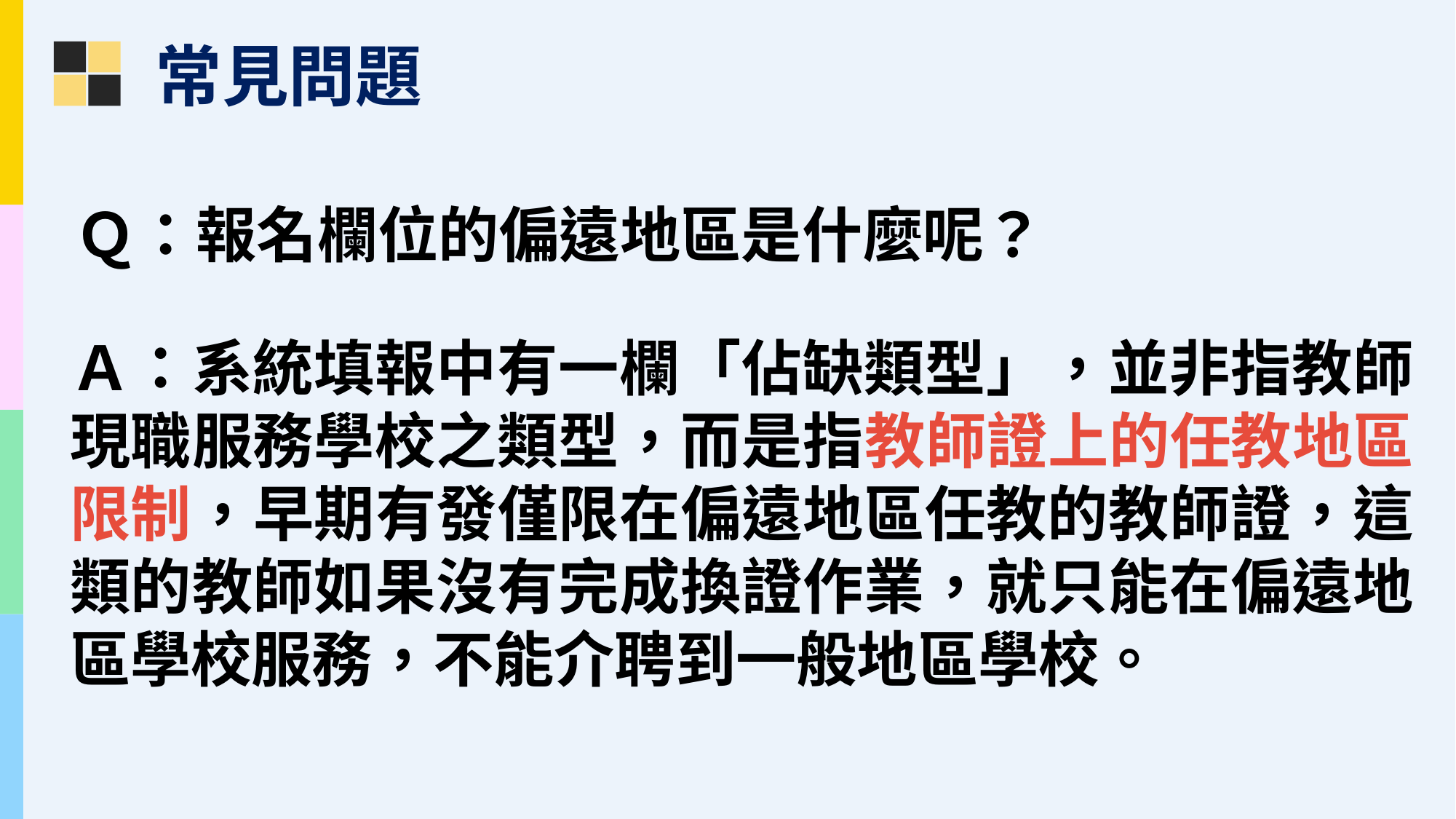

常見問題

Ｑ：報名欄位的偏遠地區是什麼呢？
Ａ：系統填報中有一欄「佔缺類型」，並非指教師現職服務學校之類型，而是指教師證上的任教地區限制，早期有發僅限在偏遠地區任教的教師證，這類的教師如果沒有完成換證作業，就只能在偏遠地區學校服務，不能介聘到一般地區學校。